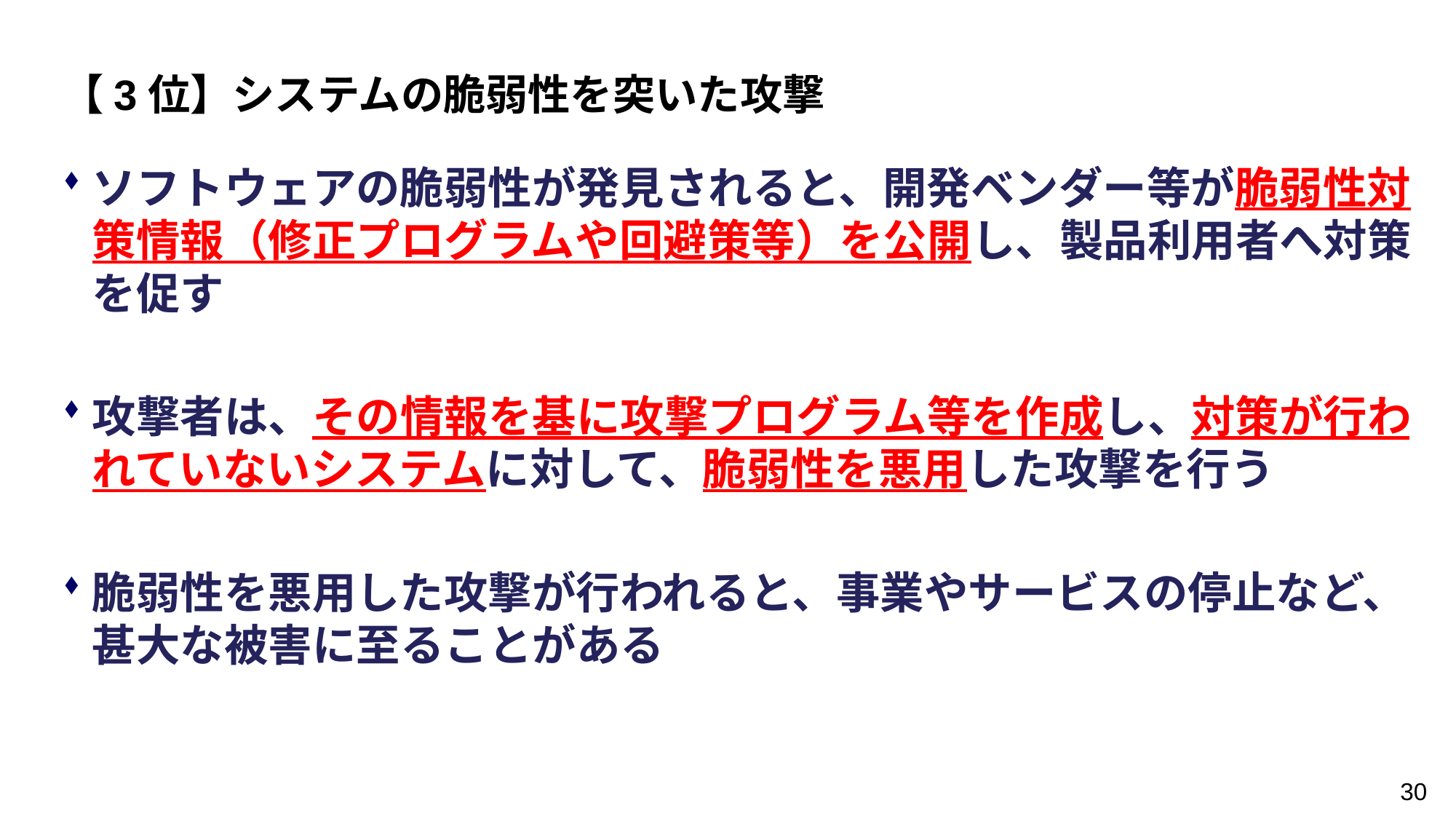

【3位】システムの脆弱性を突いた攻撃
ソフトウェアの脆弱性が発見されると、開発ベンダー等が脆弱性対策情報（修正プログラムや回避策等）を公開し、製品利用者へ対策を促す

攻撃者は、その情報を基に攻撃プログラム等を作成し、対策が行われていないシステムに対して、脆弱性を悪用した攻撃を行う

脆弱性を悪用した攻撃が行われると、事業やサービスの停止など、甚大な被害に至ることがある
30